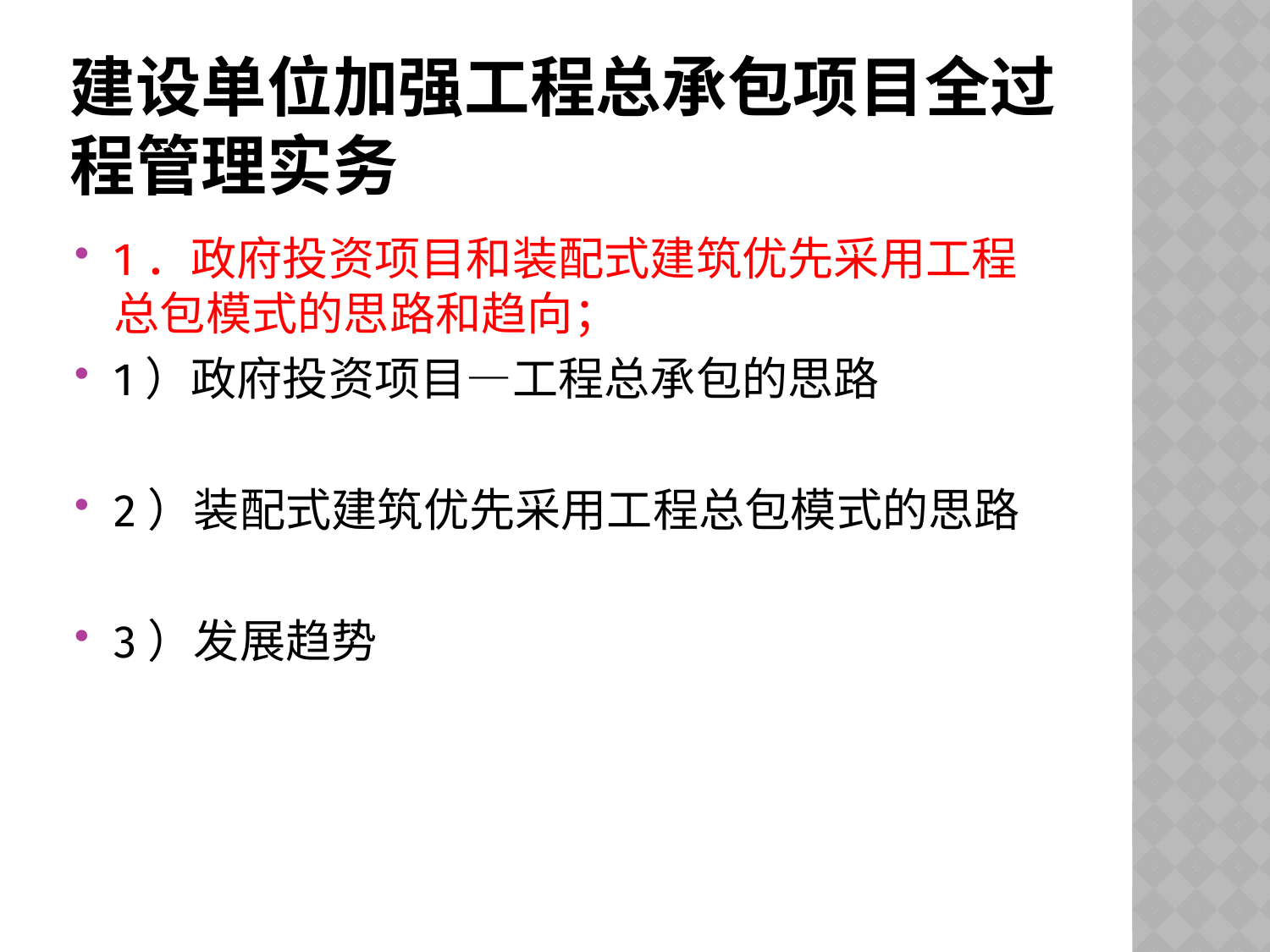

# 建设单位加强工程总承包项目全过程管理实务
1．政府投资项目和装配式建筑优先采用工程总包模式的思路和趋向；
1）政府投资项目—工程总承包的思路

2）装配式建筑优先采用工程总包模式的思路

3）发展趋势